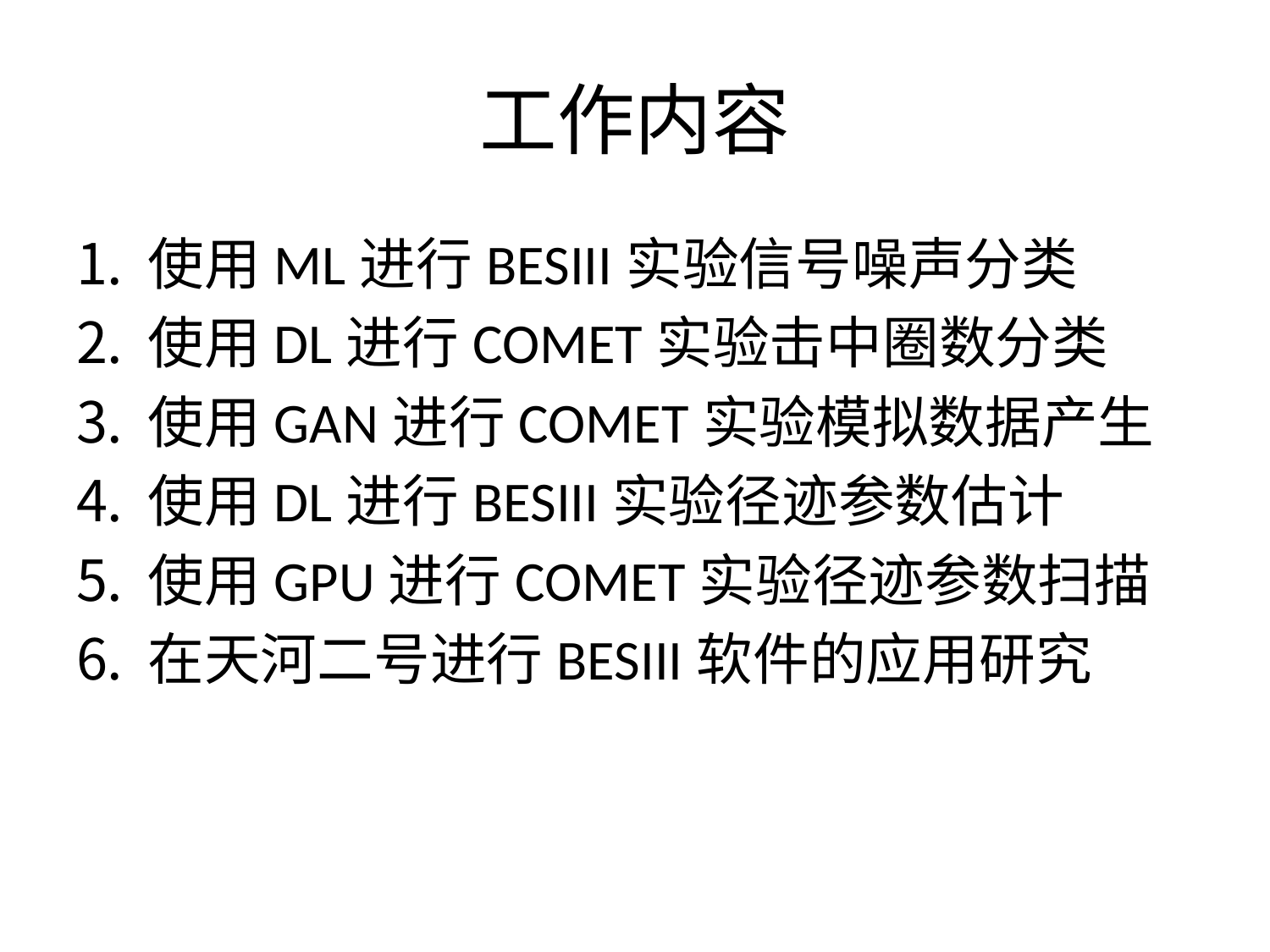

# 工作内容
使用ML进行BESIII实验信号噪声分类
使用DL进行COMET实验击中圈数分类
使用GAN进行COMET实验模拟数据产生
使用DL进行BESIII实验径迹参数估计
使用GPU进行COMET实验径迹参数扫描
在天河二号进行BESIII软件的应用研究